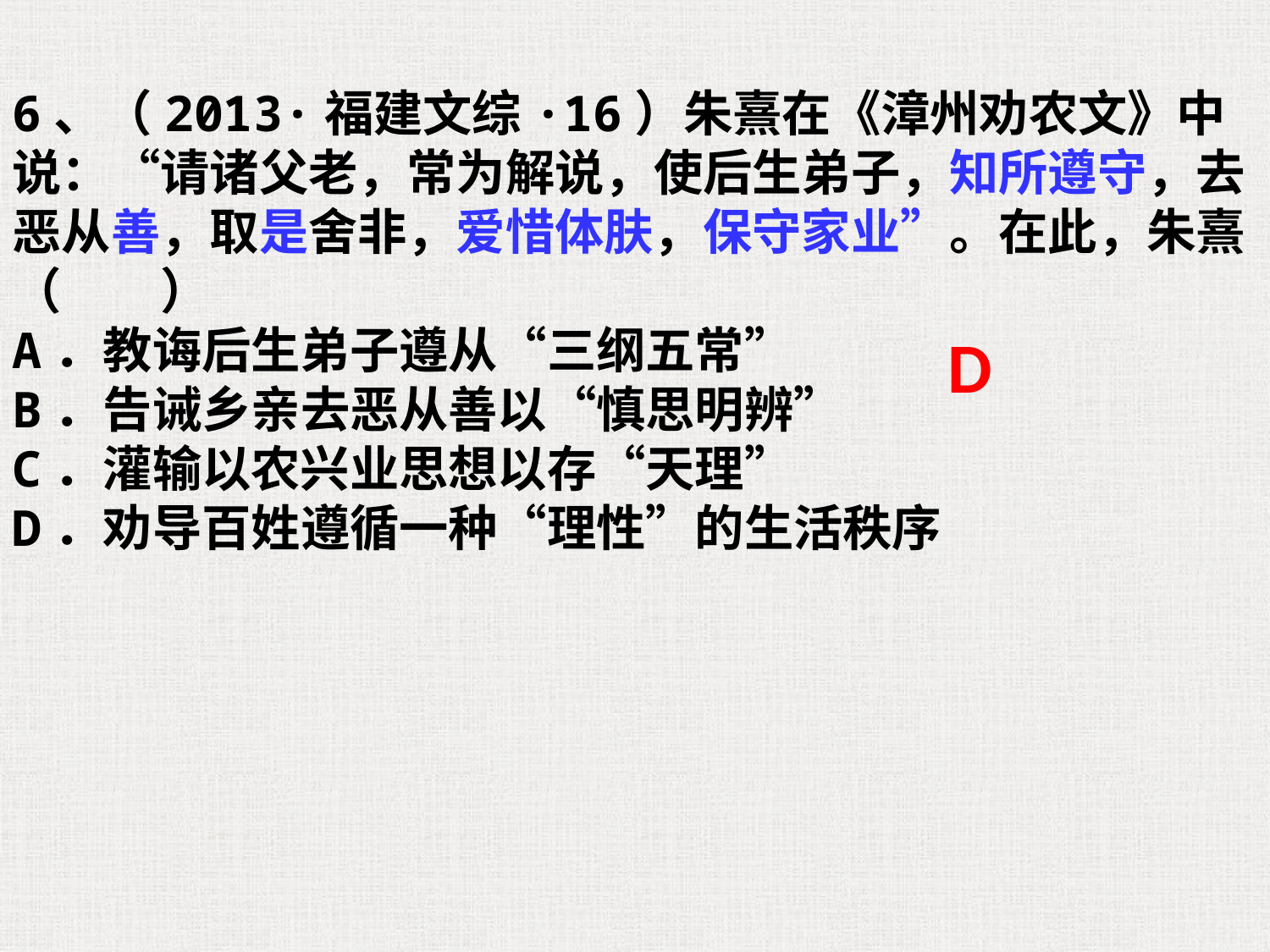

6、（2013·福建文综·16）朱熹在《漳州劝农文》中说：“请诸父老，常为解说，使后生弟子，知所遵守，去恶从善，取是舍非，爱惜体肤，保守家业”。在此，朱熹（　　）
A．教诲后生弟子遵从“三纲五常”
B．告诫乡亲去恶从善以“慎思明辨”
C．灌输以农兴业思想以存“天理”
D．劝导百姓遵循一种“理性”的生活秩序
D